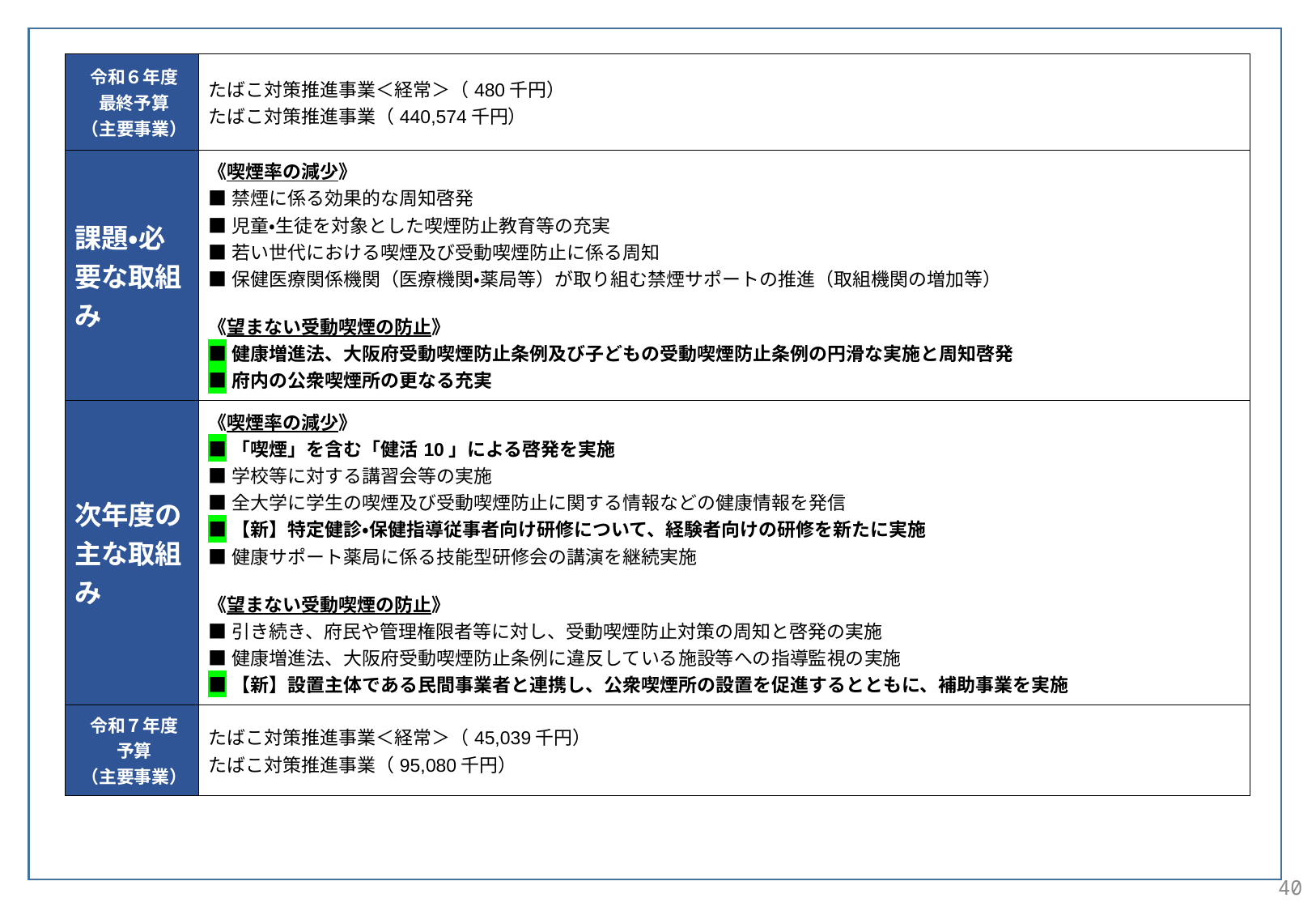

| 令和６年度 最終予算 （主要事業） | たばこ対策推進事業＜経常＞（480千円） たばこ対策推進事業（440,574千円） |
| --- | --- |
| 課題・必要な取組み | 《喫煙率の減少》 ■禁煙に係る効果的な周知啓発 ■児童・生徒を対象とした喫煙防止教育等の充実 ■若い世代における喫煙及び受動喫煙防止に係る周知 ■保健医療関係機関（医療機関・薬局等）が取り組む禁煙サポートの推進（取組機関の増加等） 《望まない受動喫煙の防止》 ■健康増進法、大阪府受動喫煙防止条例及び子どもの受動喫煙防止条例の円滑な実施と周知啓発 ■府内の公衆喫煙所の更なる充実 |
| --- | --- |
| 次年度の主な取組み | 《喫煙率の減少》 ■「喫煙」を含む「健活10」による啓発を実施 ■学校等に対する講習会等の実施 ■全大学に学生の喫煙及び受動喫煙防止に関する情報などの健康情報を発信 ■【新】特定健診・保健指導従事者向け研修について、経験者向けの研修を新たに実施 ■健康サポート薬局に係る技能型研修会の講演を継続実施 《望まない受動喫煙の防止》 ■引き続き、府民や管理権限者等に対し、受動喫煙防止対策の周知と啓発の実施 ■健康増進法、大阪府受動喫煙防止条例に違反している施設等への指導監視の実施 ■【新】設置主体である民間事業者と連携し、公衆喫煙所の設置を促進するとともに、補助事業を実施 |
| 令和７年度 予算 （主要事業） | たばこ対策推進事業＜経常＞（45,039千円） たばこ対策推進事業（95,080千円） |
40